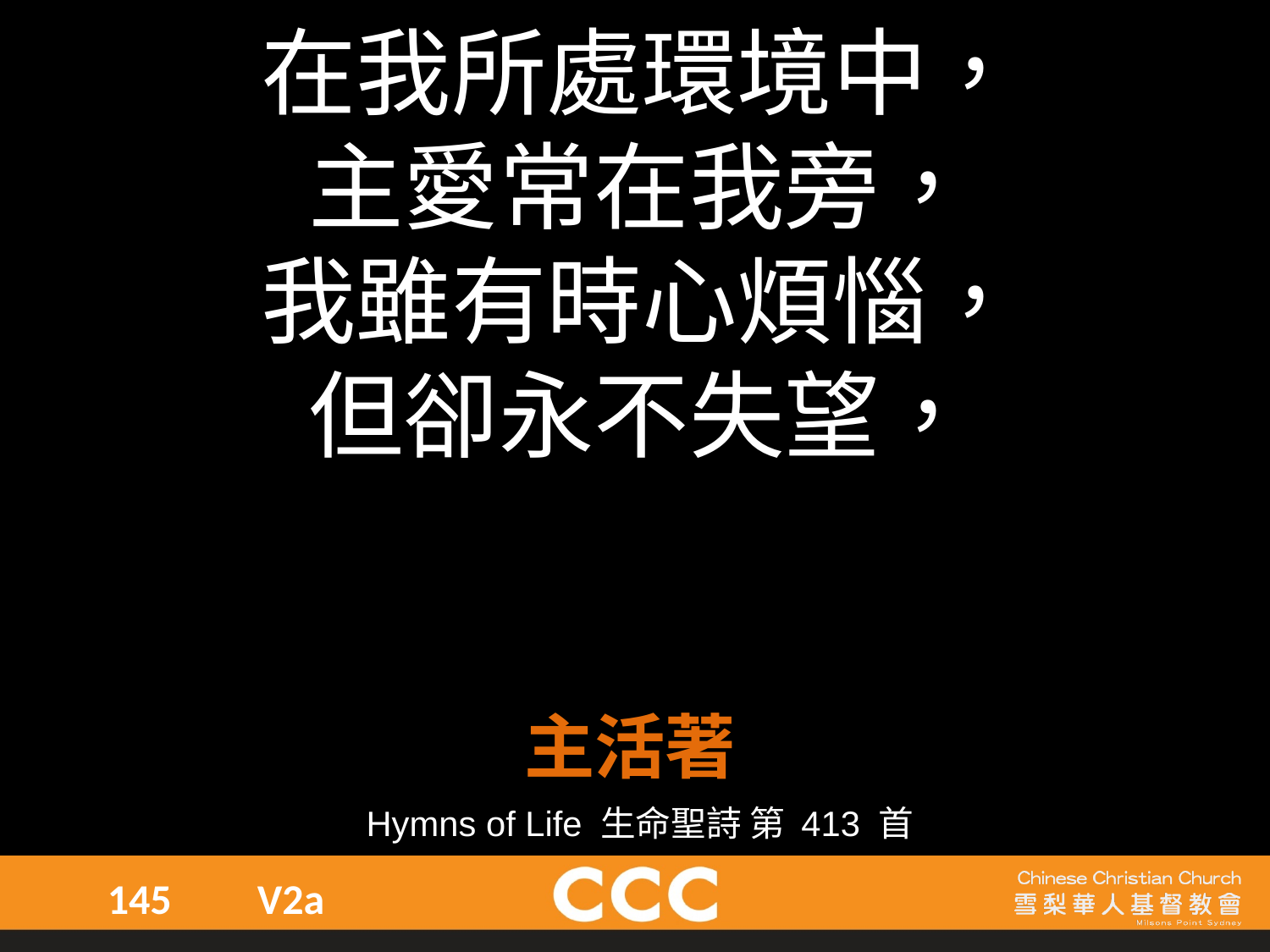

在我所處環境中，
主愛常在我旁，
我雖有時心煩惱，
但卻永不失望，
主活著
Hymns of Life 生命聖詩 第 413 首
145
V2a